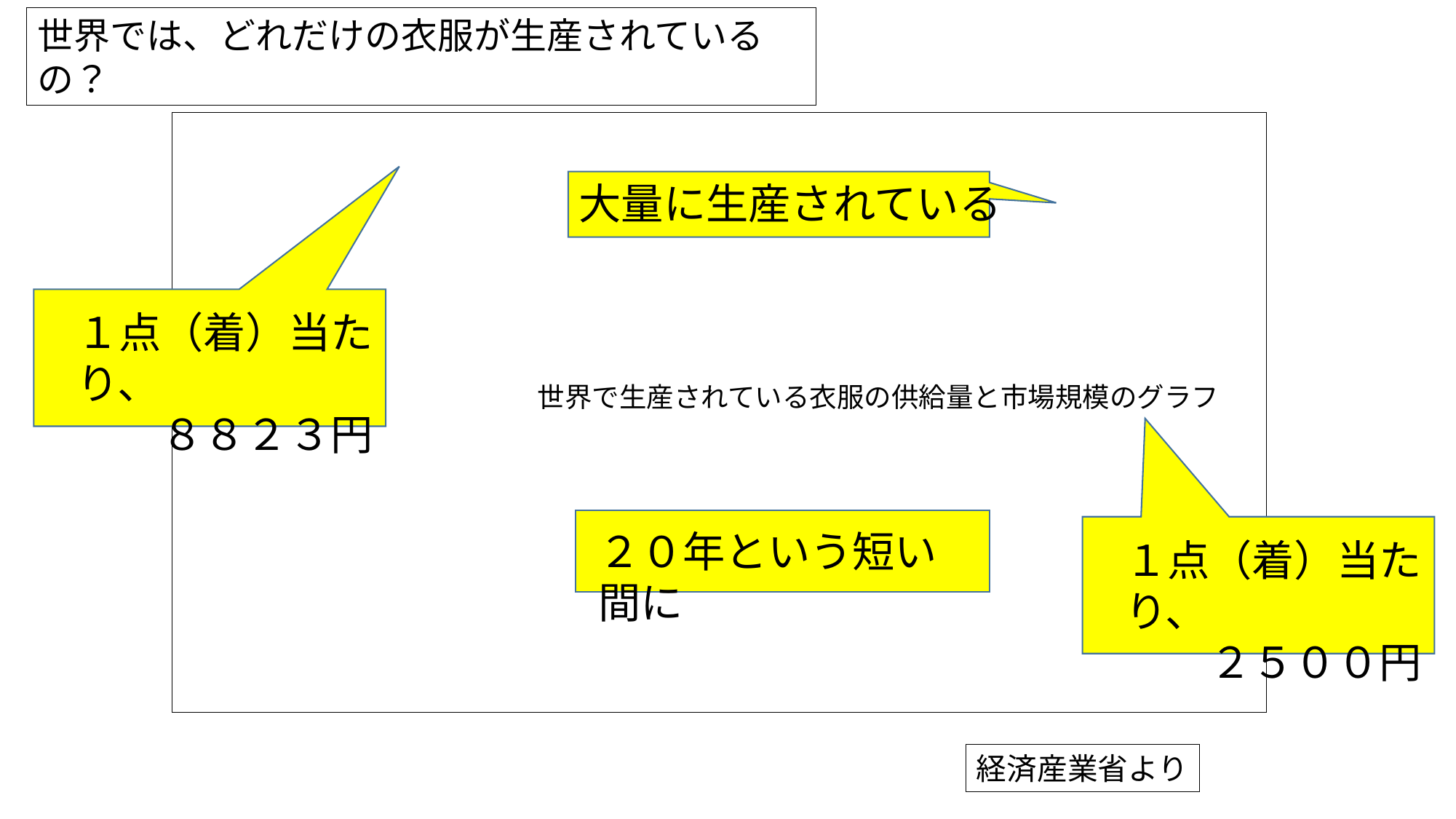

世界では、どれだけの衣服が生産されているの？

　　　　　　　　　　　　　世界で生産されている衣服の供給量と市場規模のグラフ

大量に生産されている

１点（着）当たり、
　　８８２３円

２０年という短い間に
１点（着）当たり、
　　２５００円
経済産業省より